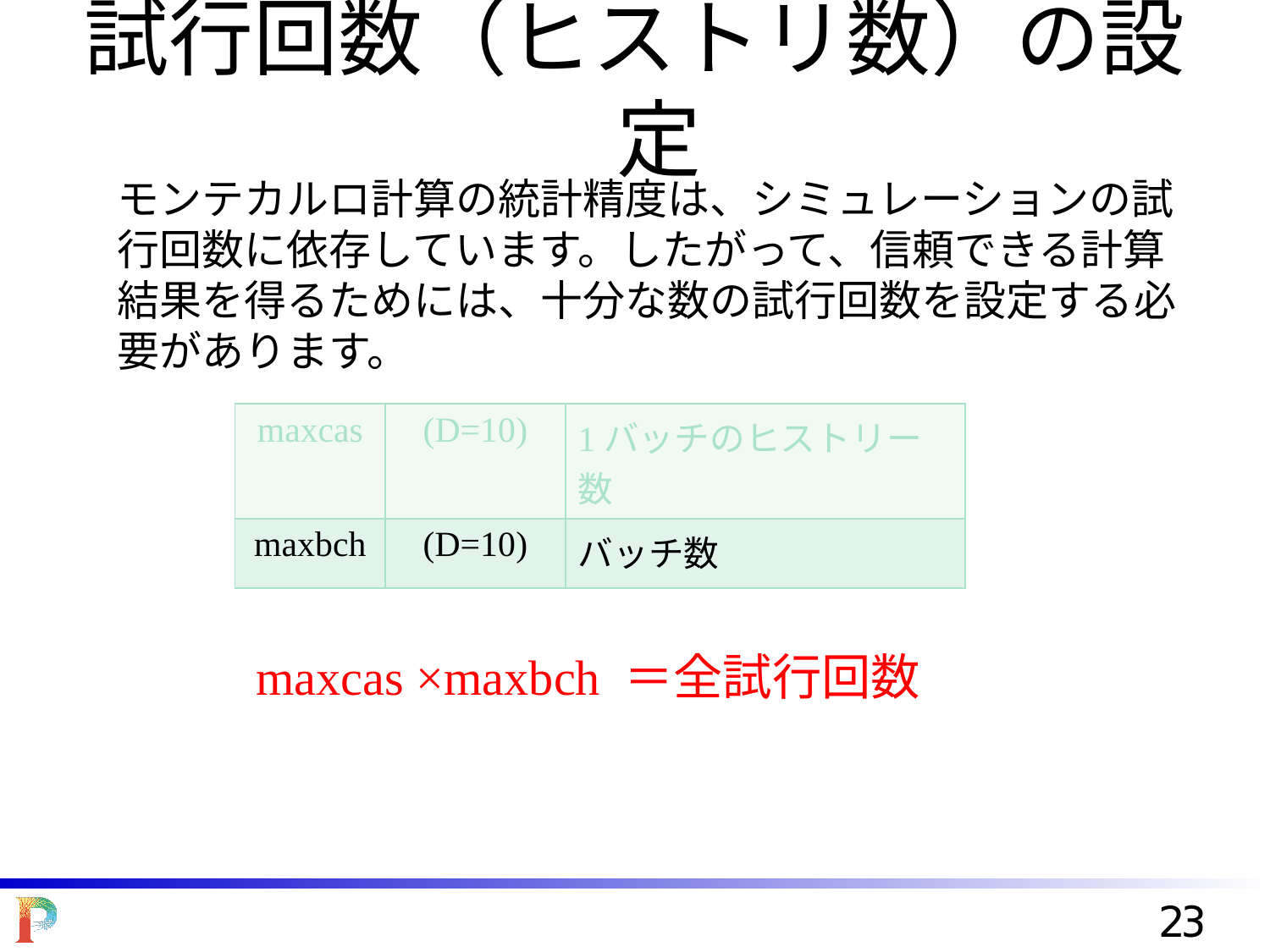

# 試行回数（ヒストリ数）の設定
モンテカルロ計算の統計精度は、シミュレーションの試行回数に依存しています。したがって、信頼できる計算結果を得るためには、十分な数の試行回数を設定する必要があります。
| maxcas | (D=10) | 1バッチのヒストリー数 |
| --- | --- | --- |
| maxbch | (D=10) | バッチ数 |
maxcas ×maxbch ＝全試行回数